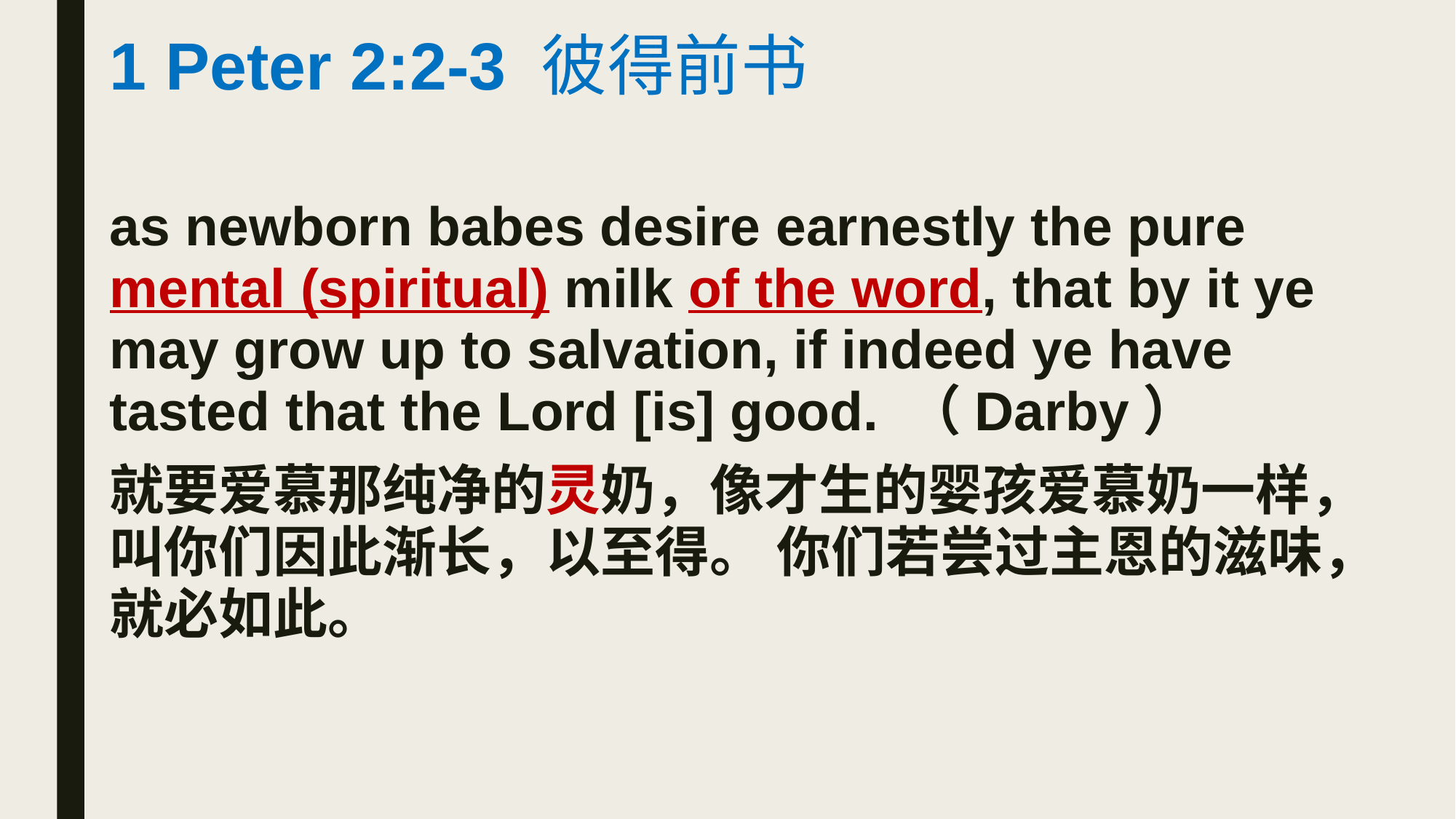

# 1 Peter 2:2-3 彼得前书
as newborn babes desire earnestly the pure mental (spiritual) milk of the word, that by it ye may grow up to salvation, if indeed ye have tasted that the Lord [is] good. （Darby）
就要爱慕那纯净的灵奶，像才生的婴孩爱慕奶一样，叫你们因此渐长，以至得。 你们若尝过主恩的滋味，就必如此。